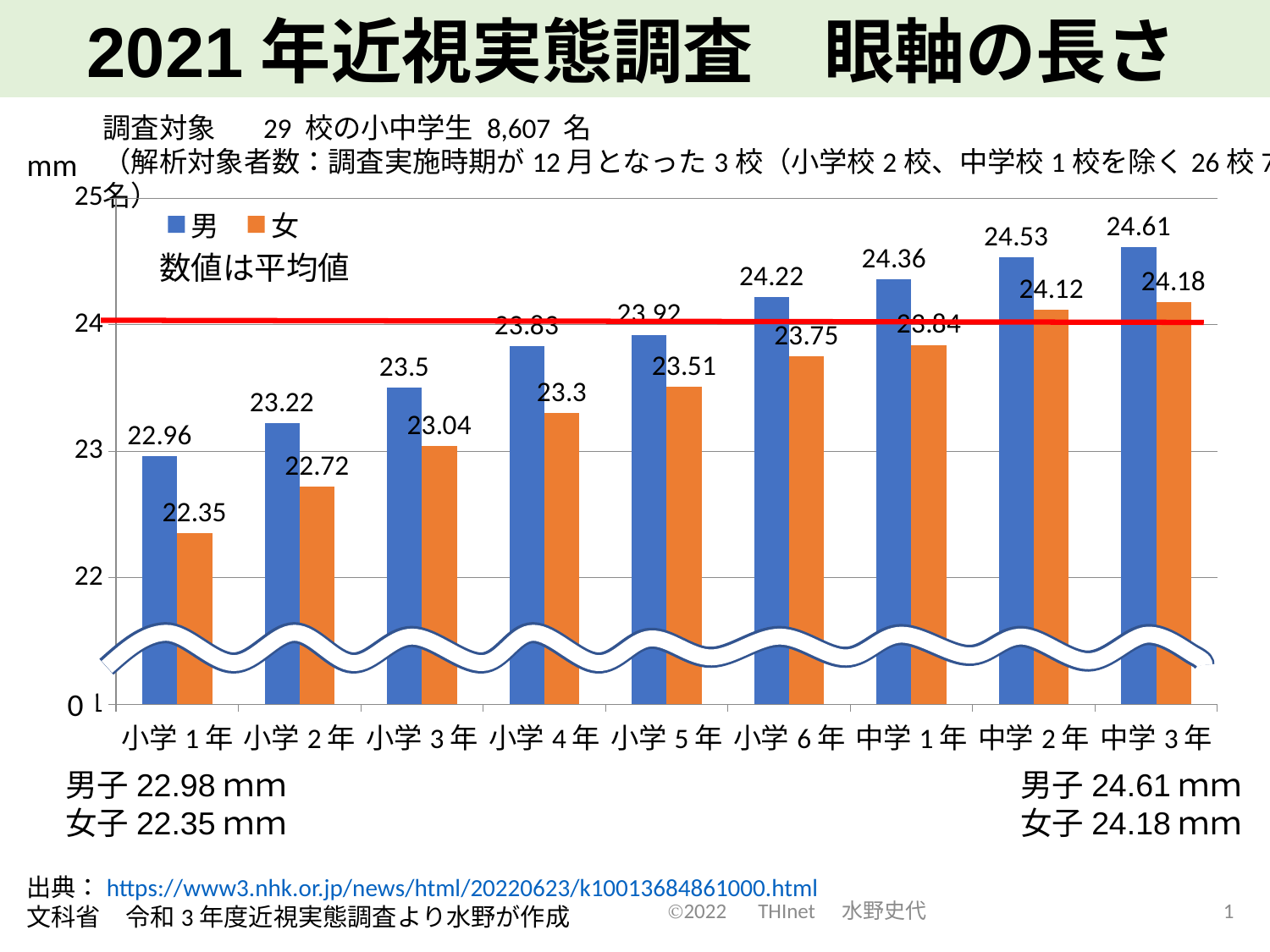

2021年近視実態調査　眼軸の長さ
調査対象 　 29 校の小中学生 8,607 名
（解析対象者数：調査実施時期が12月となった3校（小学校2校、中学校1校を除く26校7,431名）
mm

### Chart

| Category | 男 | 女 |
|---|---|---|
| 小学1年 | 22.96 | 22.35 |
| 小学2年 | 23.22 | 22.72 |
| 小学3年 | 23.5 | 23.04 |
| 小学4年 | 23.83 | 23.3 |
| 小学5年 | 23.92 | 23.51 |
| 小学6年 | 24.22 | 23.75 |
| 中学1年 | 24.36 | 23.84 |
| 中学2年 | 24.53 | 24.12 |
| 中学3年 | 24.61 | 24.18 |
数値は平均値

0
男子22.98ｍｍ
女子22.35ｍｍ
男子24.61ｍｍ
女子24.18ｍｍ
出典：https://www3.nhk.or.jp/news/html/20220623/k10013684861000.html
文科省　令和3年度近視実態調査より水野が作成
Ⓒ2022　THInet　水野史代
1